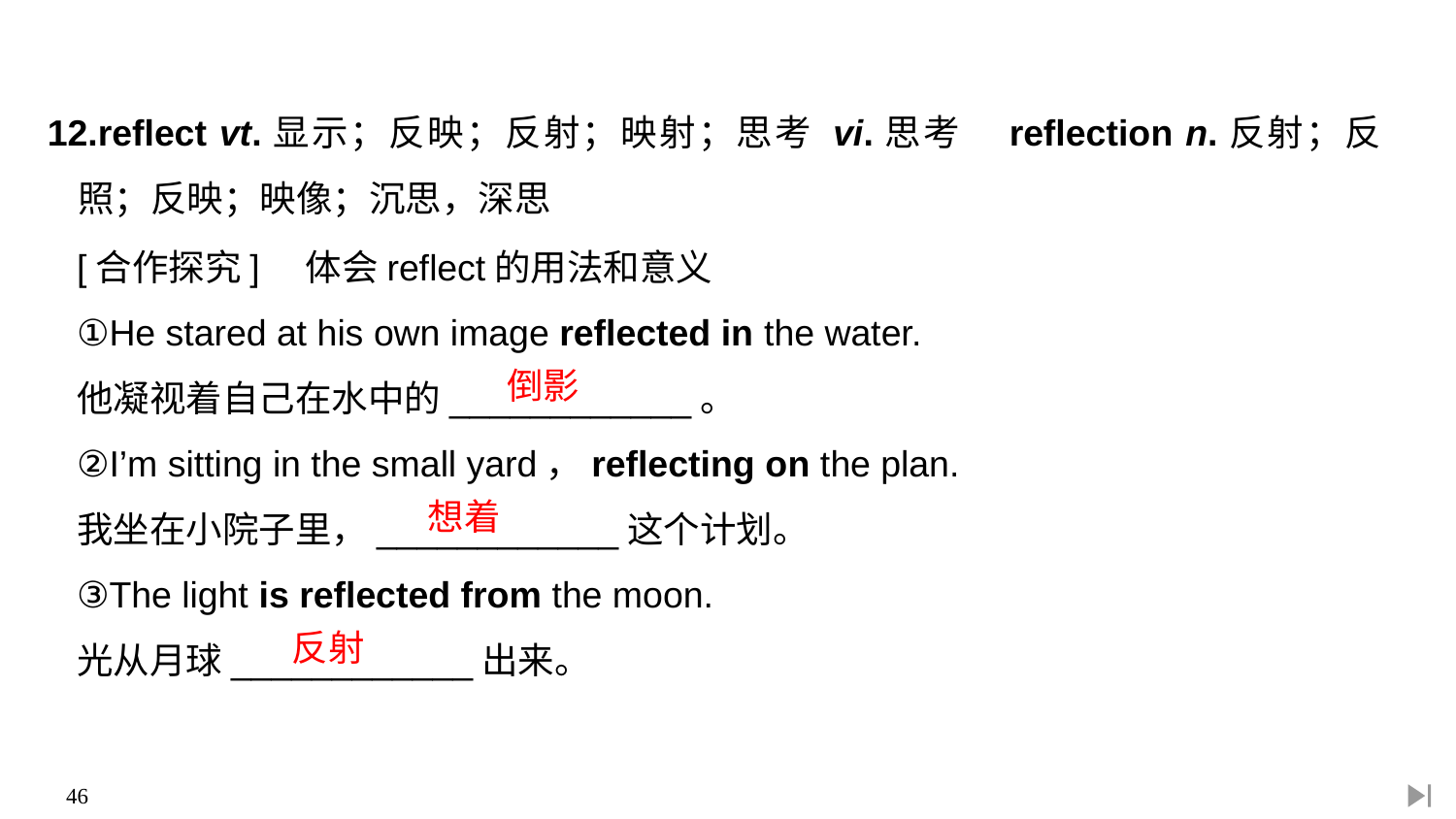

12.reflect vt.显示；反映；反射；映射；思考 vi.思考　reflection n.反射；反照；反映；映像；沉思，深思
[合作探究]　体会reflect的用法和意义
①He stared at his own image reflected in the water.
他凝视着自己在水中的____________。
②I’m sitting in the small yard，reflecting on the plan.
我坐在小院子里，____________这个计划。
③The light is reflected from the moon.
光从月球____________出来。
倒影
想着
反射